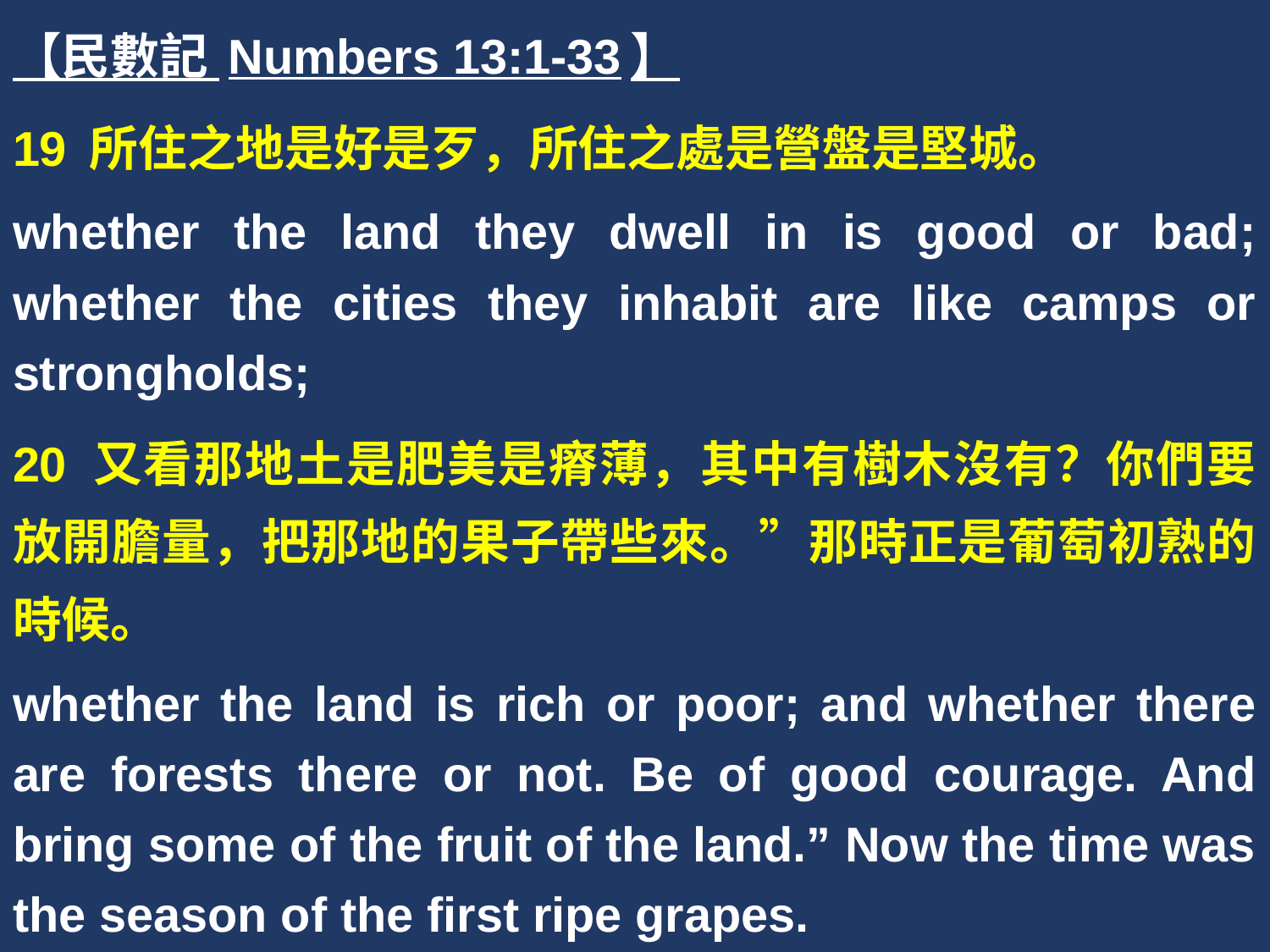

【民數記 Numbers 13:1-33】
19 所住之地是好是歹，所住之處是營盤是堅城。
whether the land they dwell in is good or bad; whether the cities they inhabit are like camps or strongholds;
20 又看那地土是肥美是瘠薄，其中有樹木沒有？你們要放開膽量，把那地的果子帶些來。”那時正是葡萄初熟的時候。
whether the land is rich or poor; and whether there are forests there or not. Be of good courage. And bring some of the fruit of the land.” Now the time was the season of the first ripe grapes.